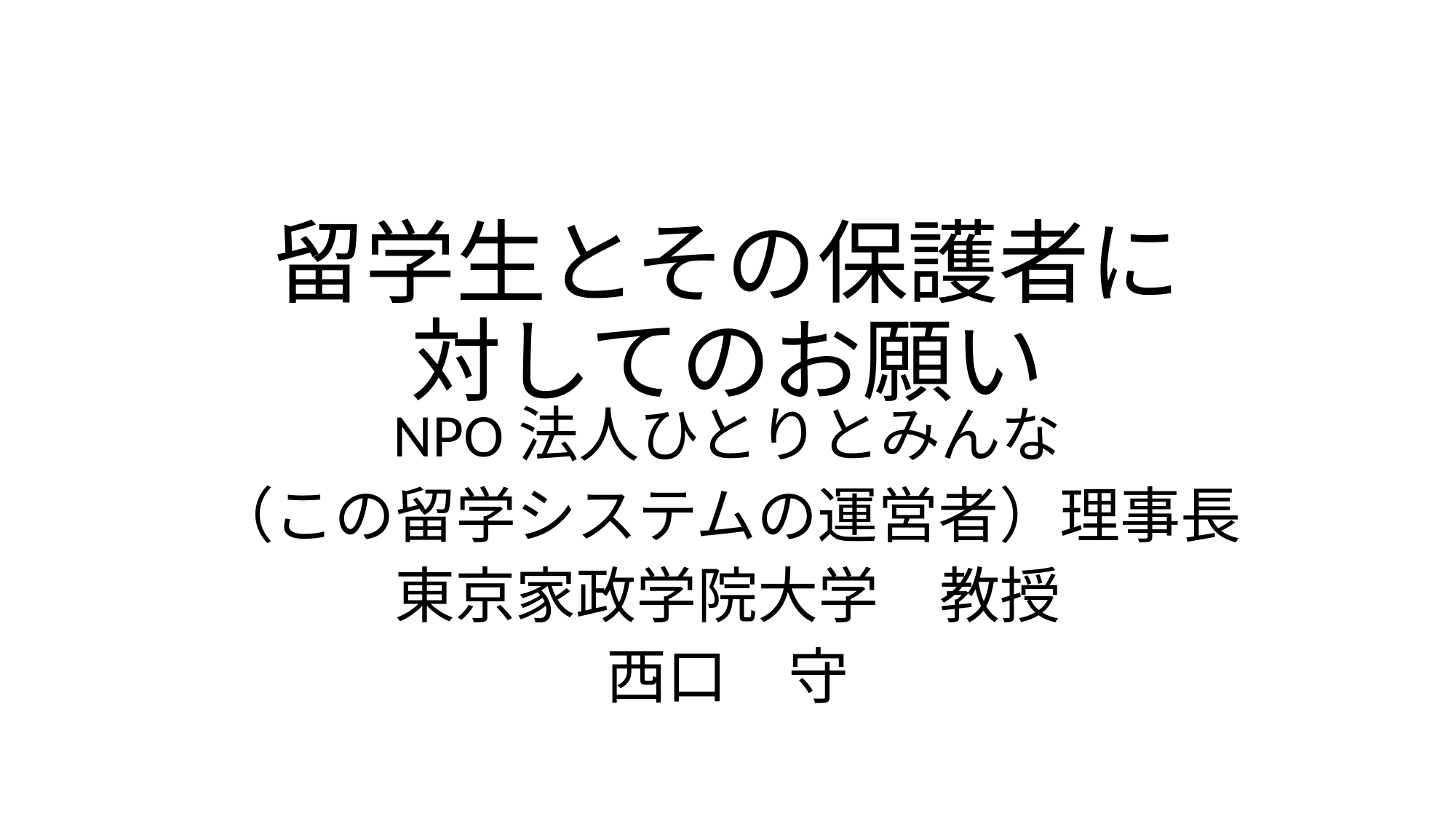

# 留学生とその保護者に 対してのお願い
NPO法人ひとりとみんな
（この留学システムの運営者）理事長
東京家政学院大学　教授
西口　守